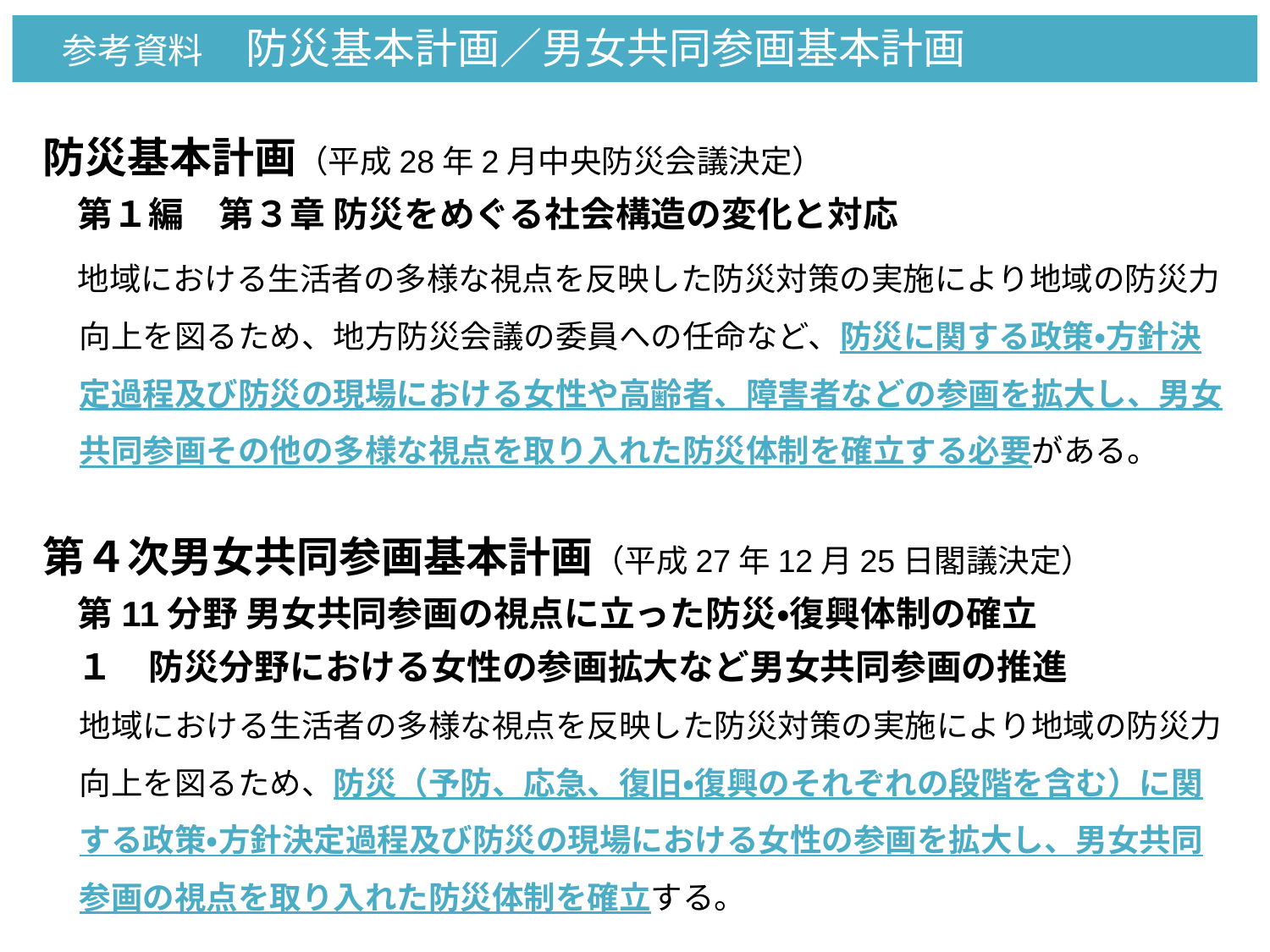

参考資料　防災基本計画／男女共同参画基本計画
防災基本計画（平成28年2月中央防災会議決定）
　第１編　第３章 防災をめぐる社会構造の変化と対応
　地域における生活者の多様な視点を反映した防災対策の実施により地域の防災力向上を図るため、地方防災会議の委員への任命など、防災に関する政策・方針決定過程及び防災の現場における女性や高齢者、障害者などの参画を拡大し、男女共同参画その他の多様な視点を取り入れた防災体制を確立する必要がある。
第４次男女共同参画基本計画（平成27年12月25日閣議決定）
　第11分野 男女共同参画の視点に立った防災・復興体制の確立
　１　防災分野における女性の参画拡大など男女共同参画の推進
地域における生活者の多様な視点を反映した防災対策の実施により地域の防災力向上を図るため、防災（予防、応急、復旧・復興のそれぞれの段階を含む）に関する政策・方針決定過程及び防災の現場における女性の参画を拡大し、男女共同参画の視点を取り入れた防災体制を確立する。